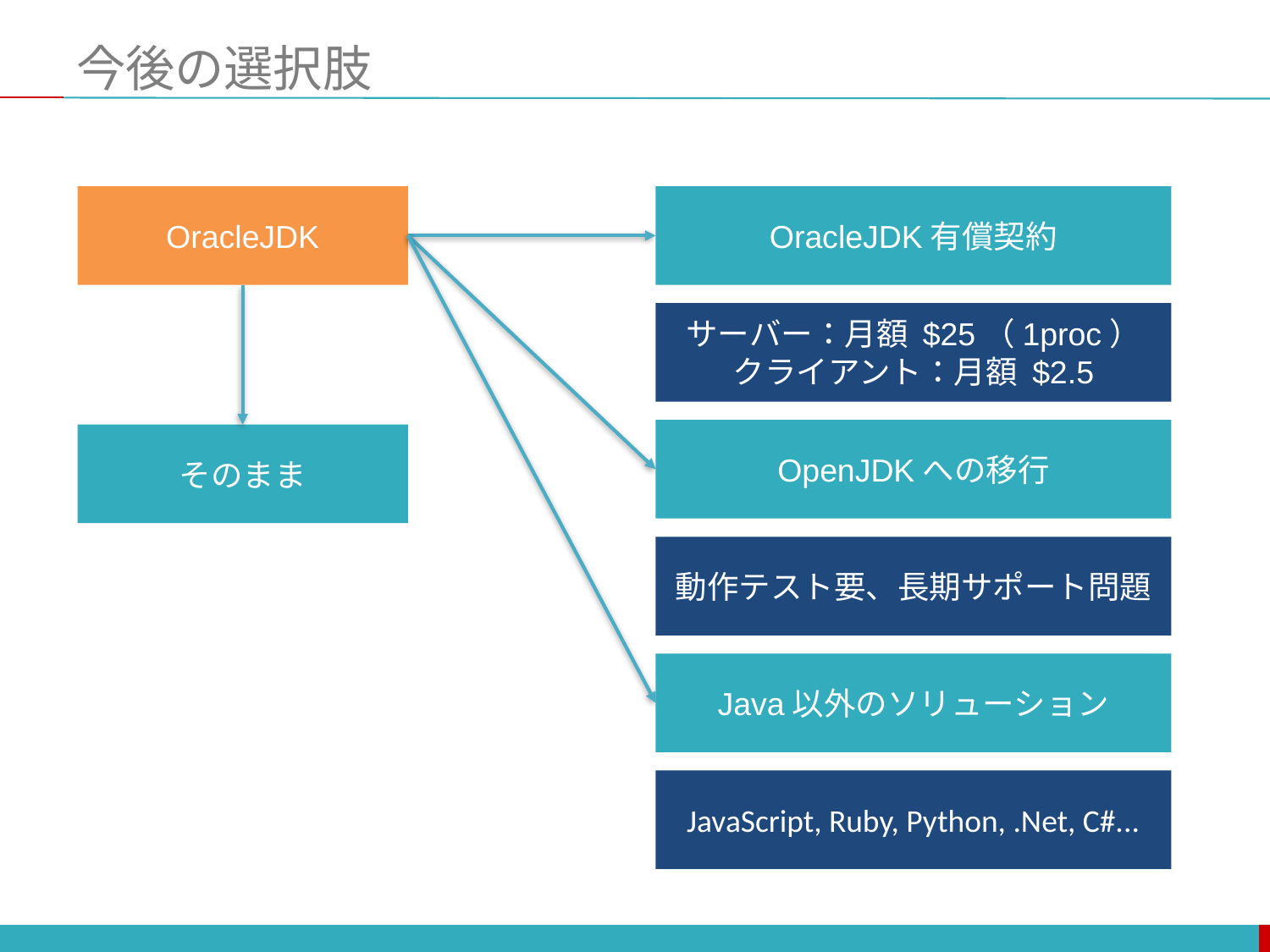

# 今後の選択肢
OracleJDK
OracleJDK有償契約
サーバー：月額 $25（1proc）
クライアント：月額 $2.5
OpenJDKへの移行
動作テスト要、長期サポート問題
Java以外のソリューション
JavaScript, Ruby, Python, .Net, C#...
そのまま